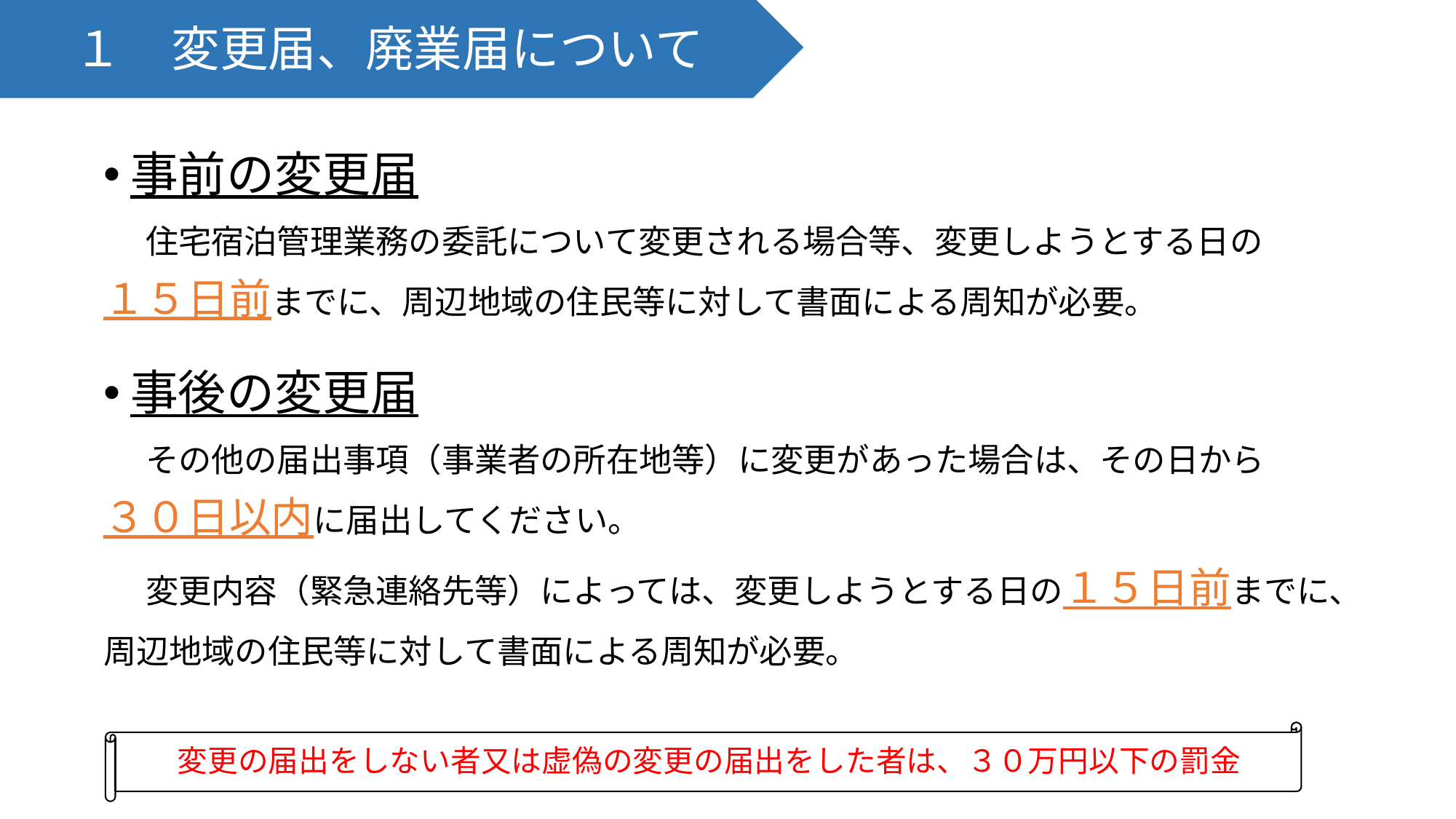

１　変更届、廃業届について
事前の変更届
　住宅宿泊管理業務の委託について変更される場合等、変更しようとする日の
１５日前までに、周辺地域の住民等に対して書面による周知が必要。

事後の変更届
　その他の届出事項（事業者の所在地等）に変更があった場合は、その日から
３０日以内に届出してください。
　変更内容（緊急連絡先等）によっては、変更しようとする日の１５日前までに、
周辺地域の住民等に対して書面による周知が必要。

変更の届出をしない者又は虚偽の変更の届出をした者は、３０万円以下の罰金